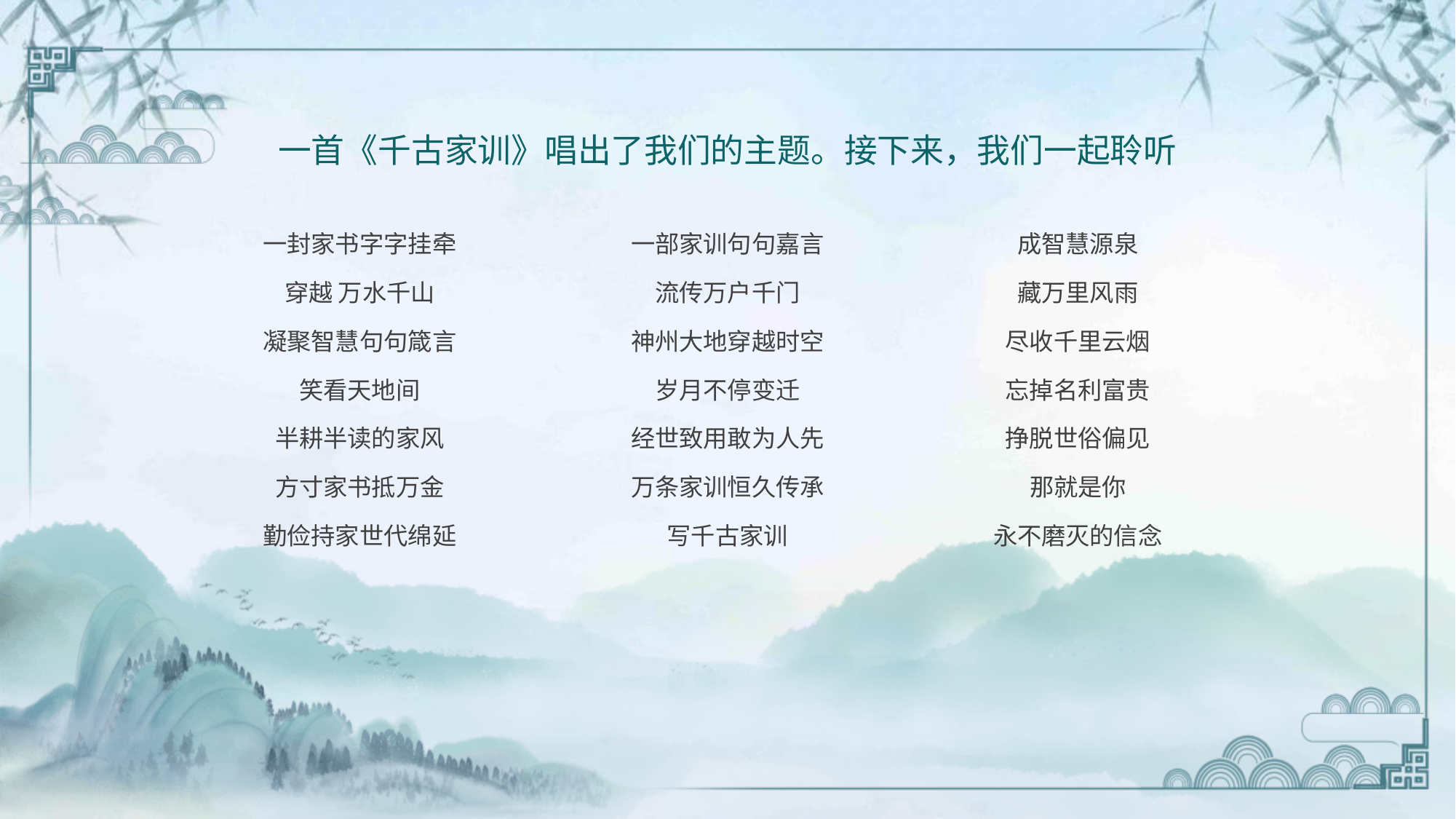

一首《千古家训》唱出了我们的主题。接下来，我们一起聆听
一封家书字字挂牵
穿越 万水千山
凝聚智慧句句箴言
笑看天地间
半耕半读的家风
方寸家书抵万金
勤俭持家世代绵延
一部家训句句嘉言
流传万户千门
神州大地穿越时空
岁月不停变迁
经世致用敢为人先
万条家训恒久传承
写千古家训
成智慧源泉
藏万里风雨
尽收千里云烟
忘掉名利富贵
挣脱世俗偏见
那就是你
永不磨灭的信念